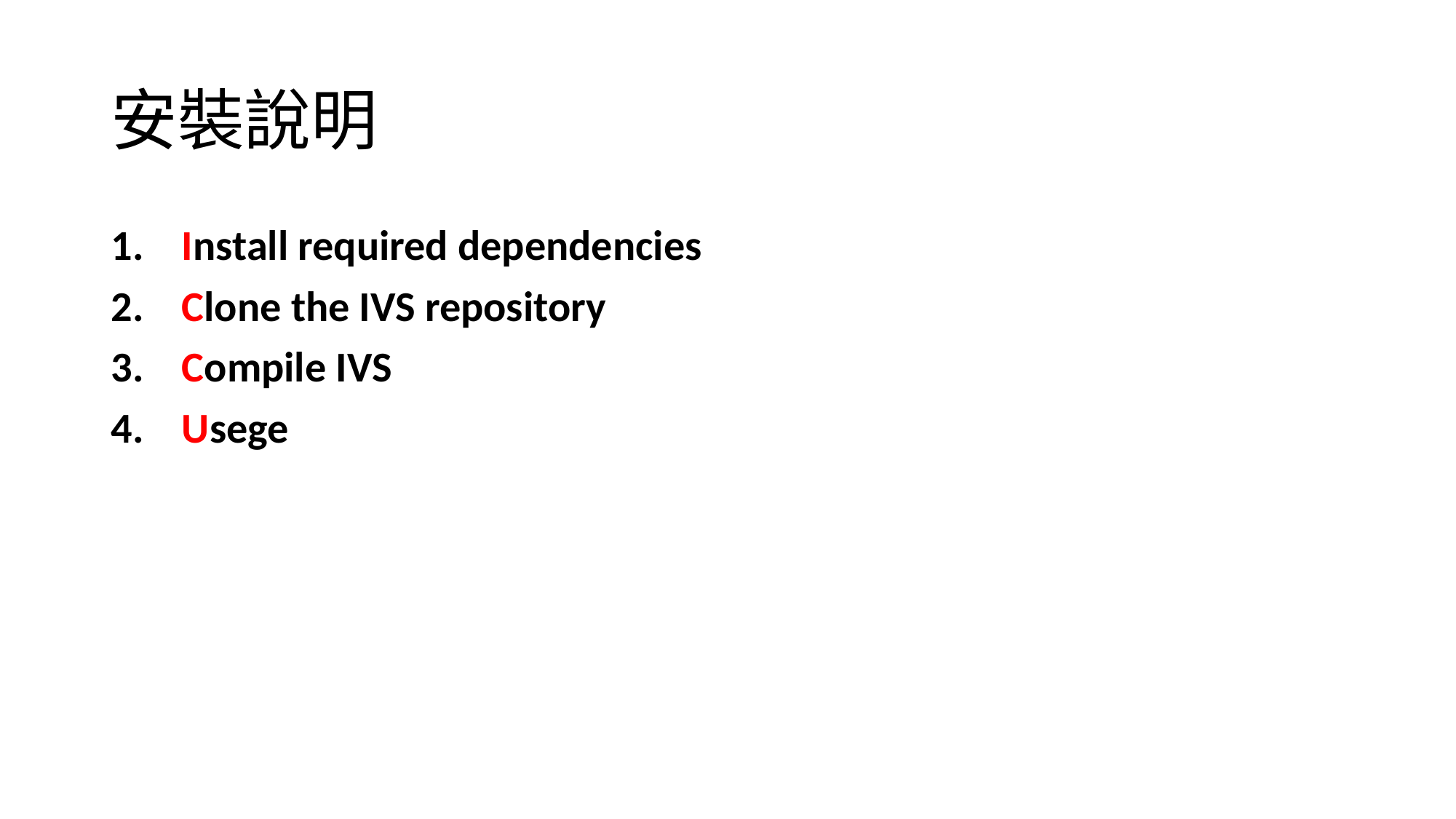

# 安裝說明
 Install required dependencies
 Clone the IVS repository
 Compile IVS
 Usege